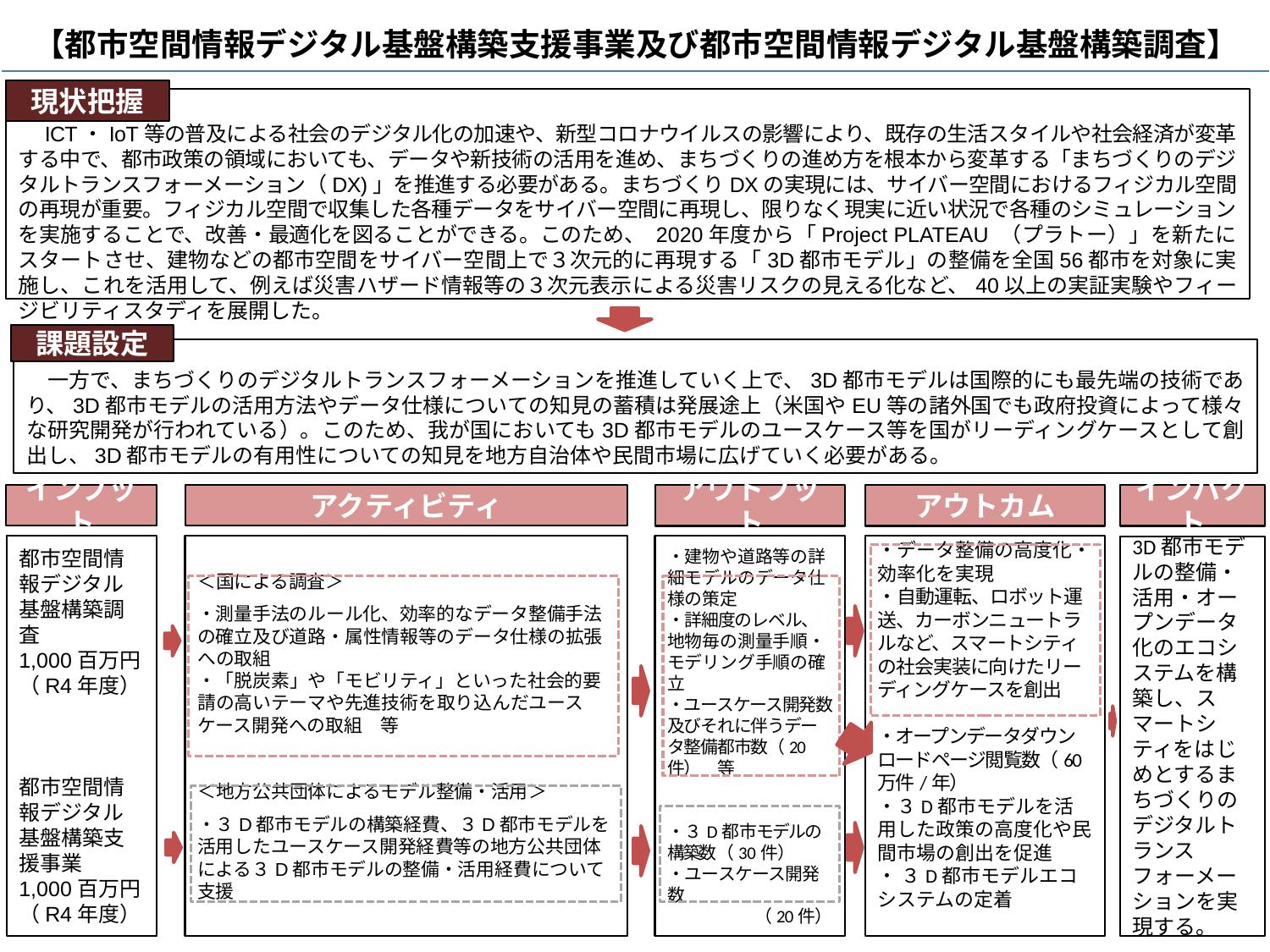

【都市空間情報デジタル基盤構築支援事業及び都市空間情報デジタル基盤構築調査】
現状把握

　ICT・IoT等の普及による社会のデジタル化の加速や、新型コロナウイルスの影響により、既存の生活スタイルや社会経済が変革する中で、都市政策の領域においても、データや新技術の活用を進め、まちづくりの進め方を根本から変革する「まちづくりのデジタルトランスフォーメーション（DX)」を推進する必要がある。まちづくりDXの実現には、サイバー空間におけるフィジカル空間の再現が重要。フィジカル空間で収集した各種データをサイバー空間に再現し、限りなく現実に近い状況で各種のシミュレーションを実施することで、改善・最適化を図ることができる。このため、 2020年度から「Project PLATEAU （プラトー）」を新たにスタートさせ、建物などの都市空間をサイバー空間上で３次元的に再現する「3D都市モデル」の整備を全国56都市を対象に実施し、これを活用して、例えば災害ハザード情報等の３次元表示による災害リスクの見える化など、40以上の実証実験やフィージビリティスタディを展開した。

課題設定

　一方で、まちづくりのデジタルトランスフォーメーションを推進していく上で、3D都市モデルは国際的にも最先端の技術であり、3D都市モデルの活用方法やデータ仕様についての知見の蓄積は発展途上（米国やEU等の諸外国でも政府投資によって様々な研究開発が行われている）。このため、我が国においても3D都市モデルのユースケース等を国がリーディングケースとして創出し、3D都市モデルの有用性についての知見を地方自治体や民間市場に広げていく必要がある。
アクティビティ
アウトプット
アウトカム
インパクト
インプット
都市空間情報デジタル基盤構築調査
1,000百万円
（R4年度）

都市空間情報デジタル基盤構築支援事業
1,000百万円
（R4年度）
＜国による調査＞

・測量手法のルール化、効率的なデータ整備手法の確立及び道路・属性情報等のデータ仕様の拡張への取組
・「脱炭素」や「モビリティ」といった社会的要請の高いテーマや先進技術を取り込んだユースケース開発への取組　等

＜地方公共団体によるモデル整備・活用＞

・３D都市モデルの構築経費、３D都市モデルを活用したユースケース開発経費等の地方公共団体による３D都市モデルの整備・活用経費について支援
・データ整備の高度化・効率化を実現
・自動運転、ロボット運送、カーボンニュートラルなど、スマートシティの社会実装に向けたリーディングケースを創出

・オープンデータダウンロードページ閲覧数（60万件/年）
・３D都市モデルを活用した政策の高度化や民間市場の創出を促進
・ ３D都市モデルエコシステムの定着

・建物や道路等の詳細モデルのデータ仕様の策定
・詳細度のレベル、地物毎の測量手順・モデリング手順の確立
・ユースケース開発数及びそれに伴うデータ整備都市数（20件）　等

・３D都市モデルの構築数（30件）
・ユースケース開発数
（20件）
3D都市モデルの整備・活用・オープンデータ化のエコシステムを構築し、スマートシティをはじめとするまちづくりのデジタルトランスフォーメーションを実現する。